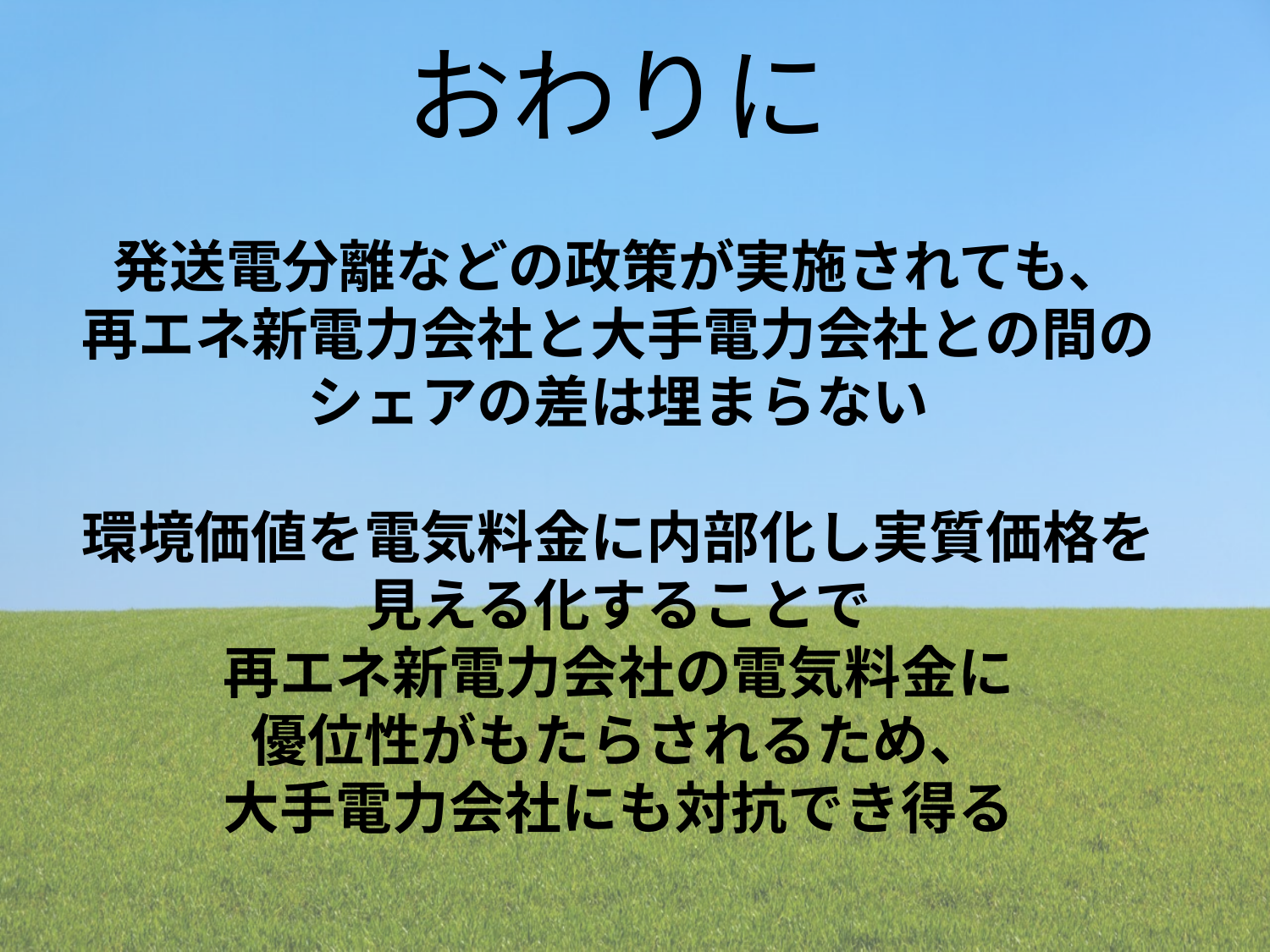

# おわりに
発送電分離などの政策が実施されても、
再エネ新電力会社と大手電力会社との間の
シェアの差は埋まらない

環境価値を電気料金に内部化し実質価格を
見える化することで
再エネ新電力会社の電気料金に
優位性がもたらされるため、
大手電力会社にも対抗でき得る